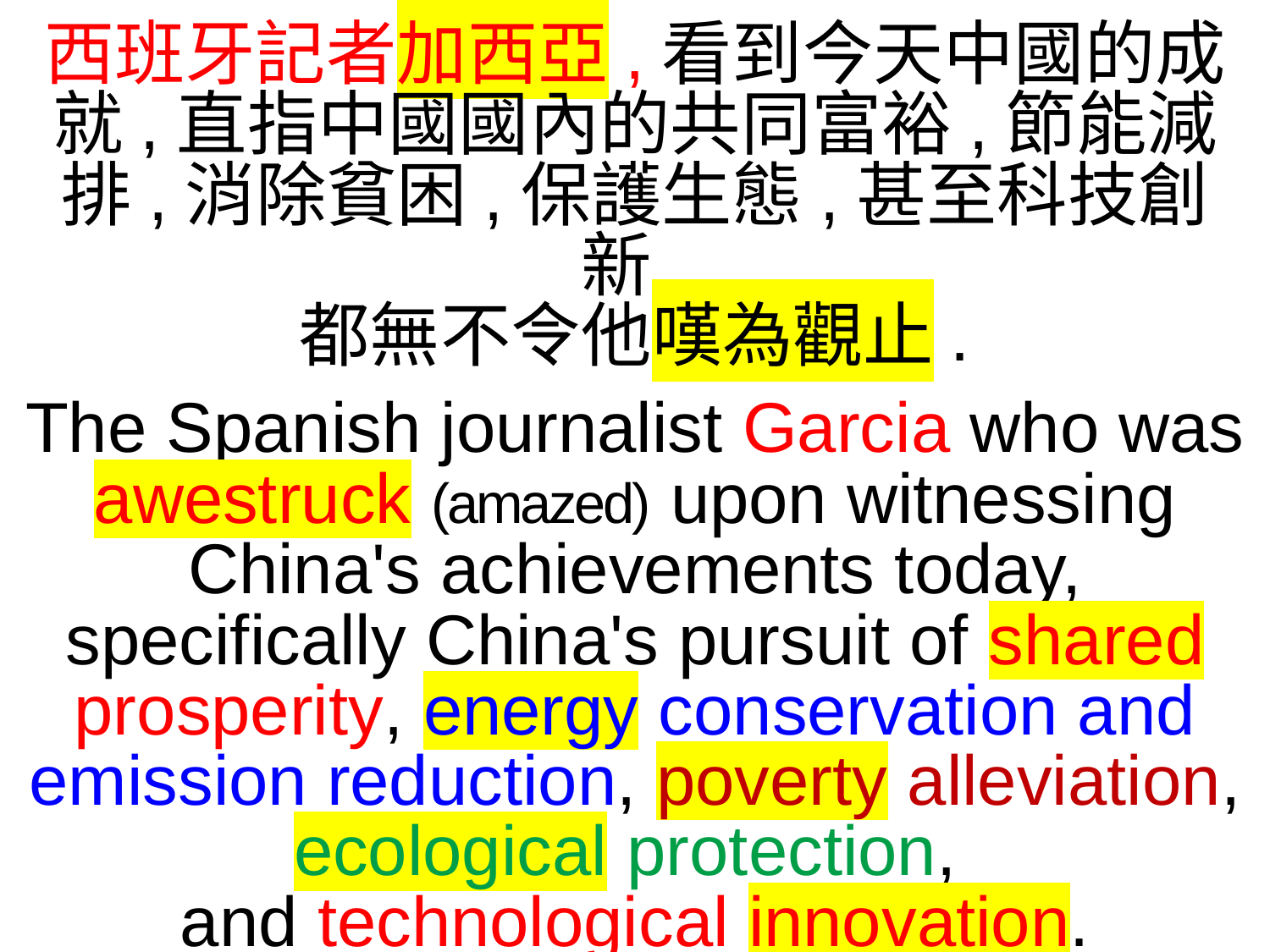

西班牙記者加西亞,看到今天中國的成就,直指中國國內的共同富裕,節能減排,消除貧困,保護生態,甚至科技創新,
都無不令他嘆為觀止.
The Spanish journalist Garcia who was awestruck (amazed) upon witnessing China's achievements today, specifically China's pursuit of shared prosperity, energy conservation and emission reduction, poverty alleviation, ecological protection,
and technological innovation.